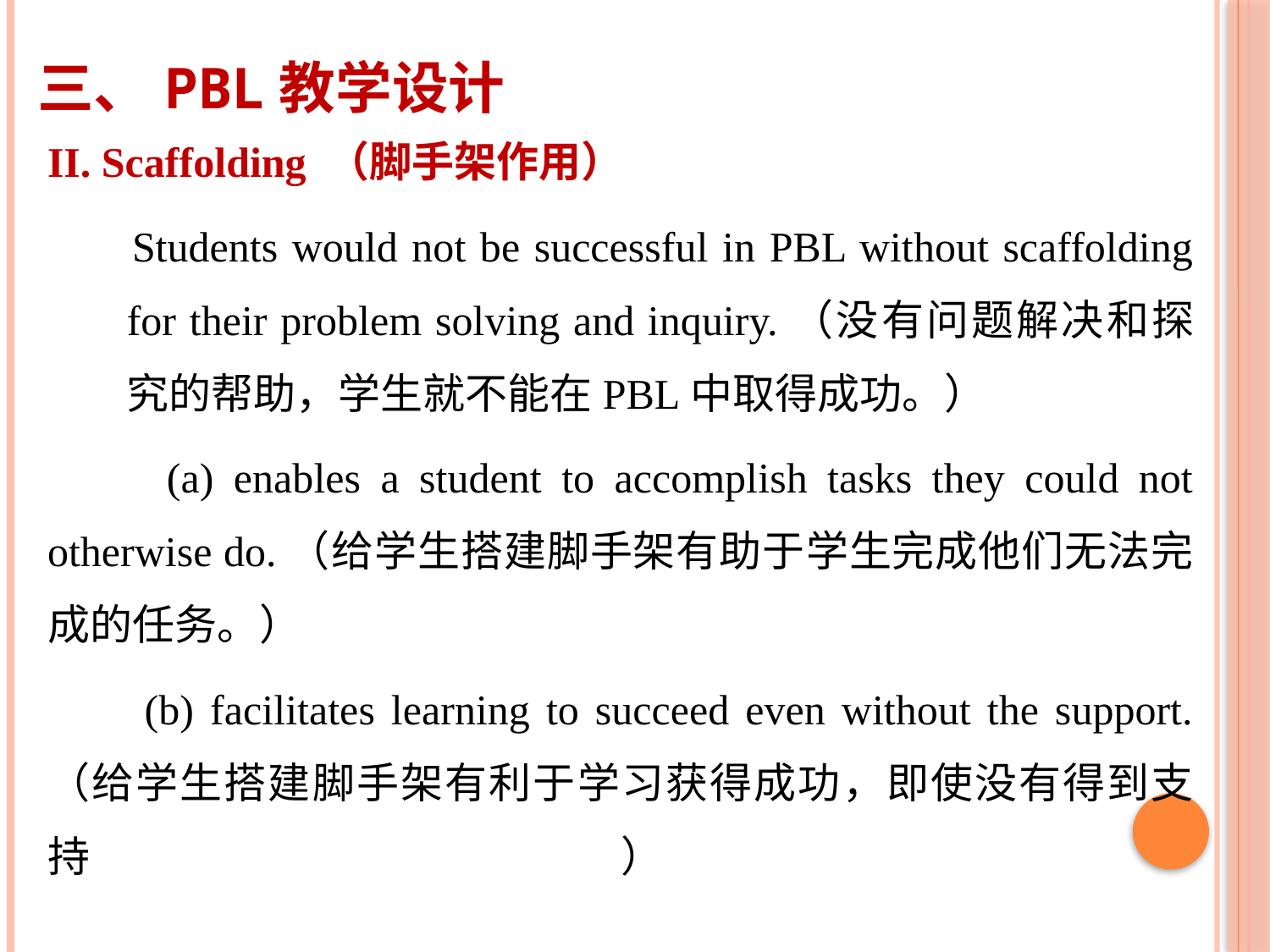

# 三、PBL教学设计
II. Scaffolding （脚手架作用）
      Students would not be successful in PBL without scaffolding for their problem solving and inquiry.（没有问题解决和探究的帮助，学生就不能在PBL中取得成功。）
      (a) enables a student to accomplish tasks they could not otherwise do.（给学生搭建脚手架有助于学生完成他们无法完成的任务。）
      (b) facilitates learning to succeed even without the support. （给学生搭建脚手架有利于学习获得成功，即使没有得到支持）